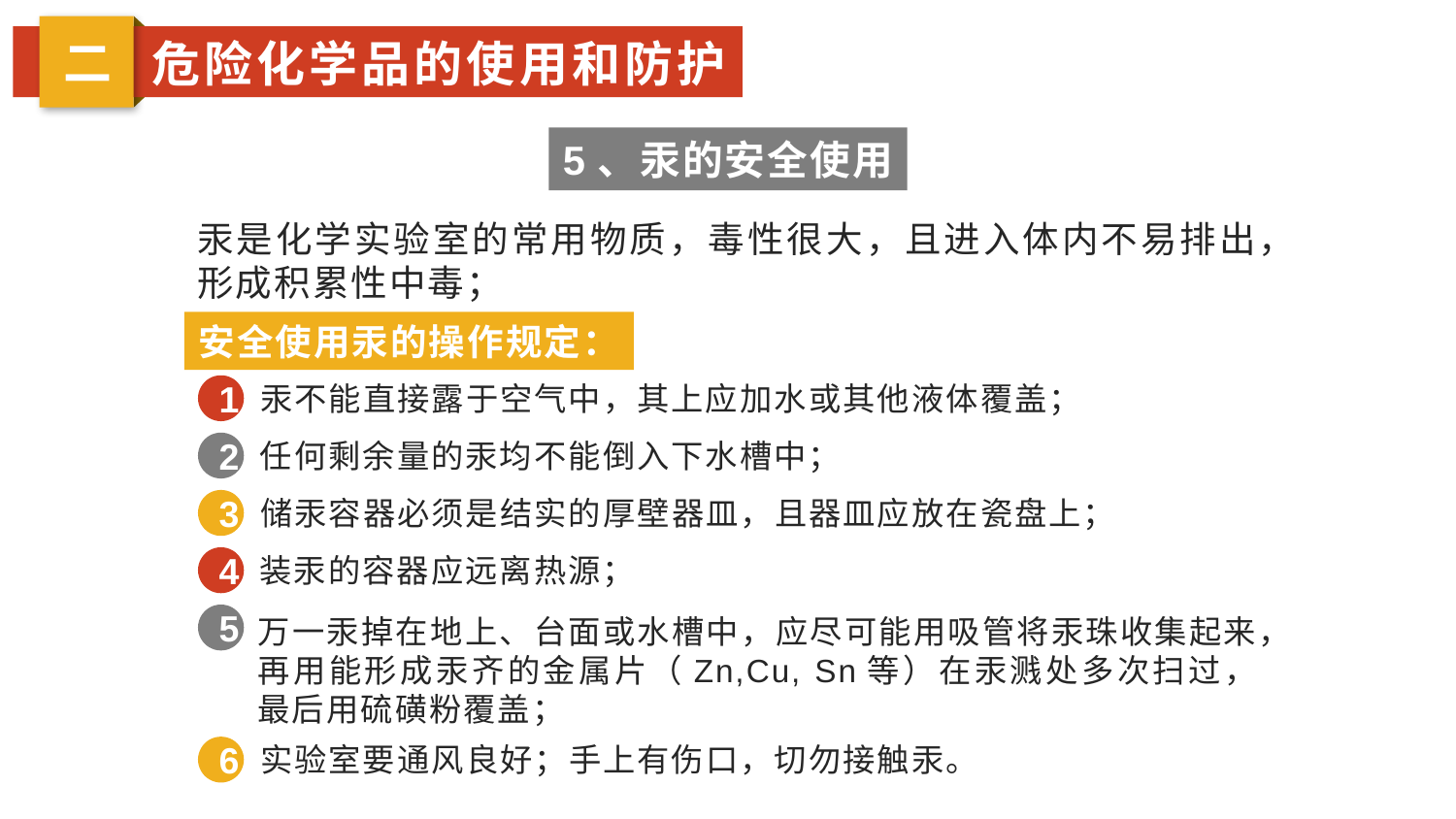

二

危险化学品的使用和防护

5、汞的安全使用
汞是化学实验室的常用物质，毒性很大，且进入体内不易排出，形成积累性中毒；
安全使用汞的操作规定：
汞不能直接露于空气中，其上应加水或其他液体覆盖；
1
任何剩余量的汞均不能倒入下水槽中；
2
储汞容器必须是结实的厚壁器皿，且器皿应放在瓷盘上；
3
装汞的容器应远离热源；
4
5
万一汞掉在地上、台面或水槽中，应尽可能用吸管将汞珠收集起来，再用能形成汞齐的金属片（Zn,Cu, Sn等）在汞溅处多次扫过，最后用硫磺粉覆盖；
实验室要通风良好；手上有伤口，切勿接触汞。
6